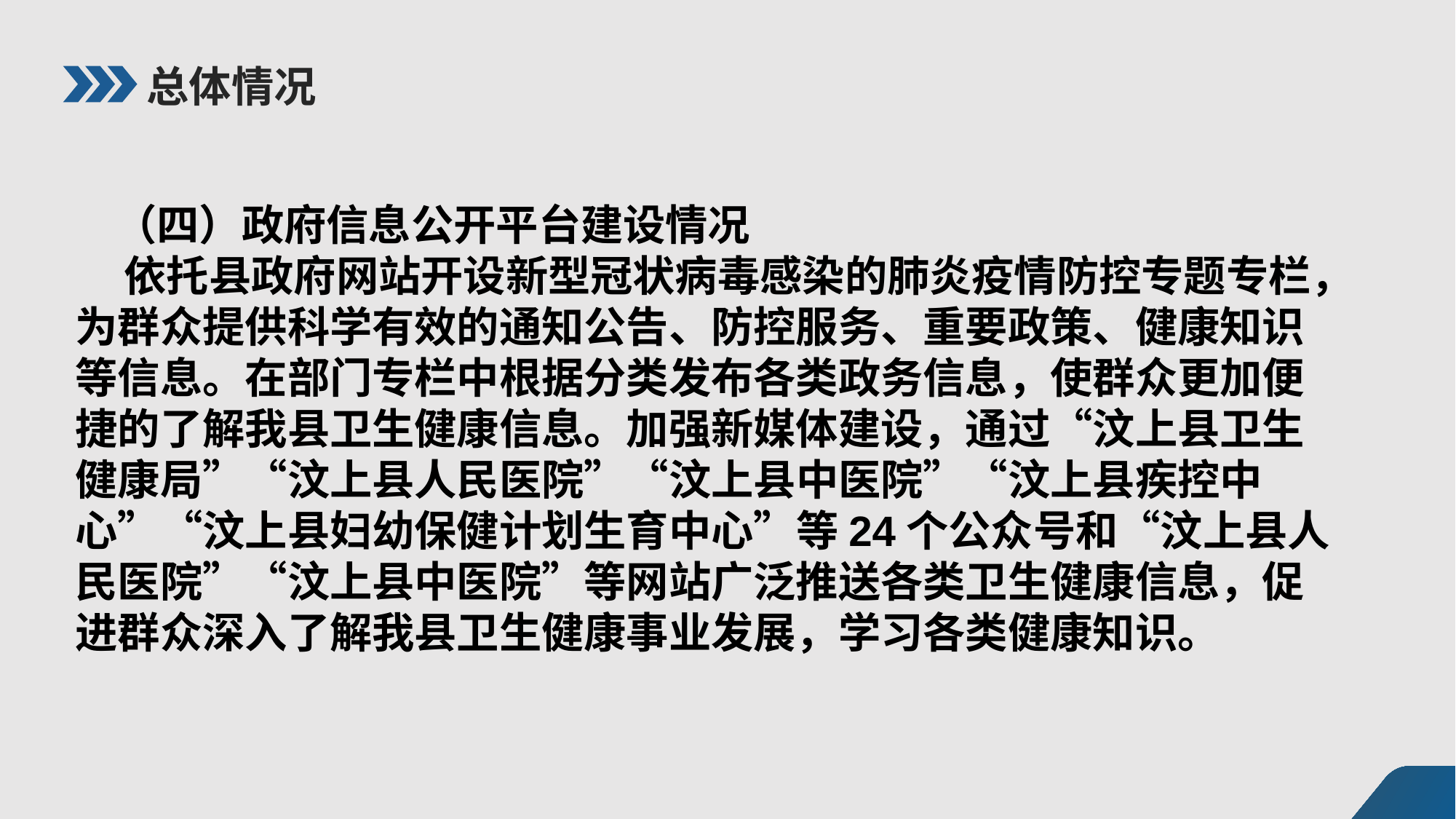

总体情况
   （四）政府信息公开平台建设情况
    依托县政府网站开设新型冠状病毒感染的肺炎疫情防控专题专栏，为群众提供科学有效的通知公告、防控服务、重要政策、健康知识等信息。在部门专栏中根据分类发布各类政务信息，使群众更加便捷的了解我县卫生健康信息。加强新媒体建设，通过“汶上县卫生健康局”“汶上县人民医院”“汶上县中医院”“汶上县疾控中心”“汶上县妇幼保健计划生育中心”等24个公众号和“汶上县人民医院”“汶上县中医院”等网站广泛推送各类卫生健康信息，促进群众深入了解我县卫生健康事业发展，学习各类健康知识。
8